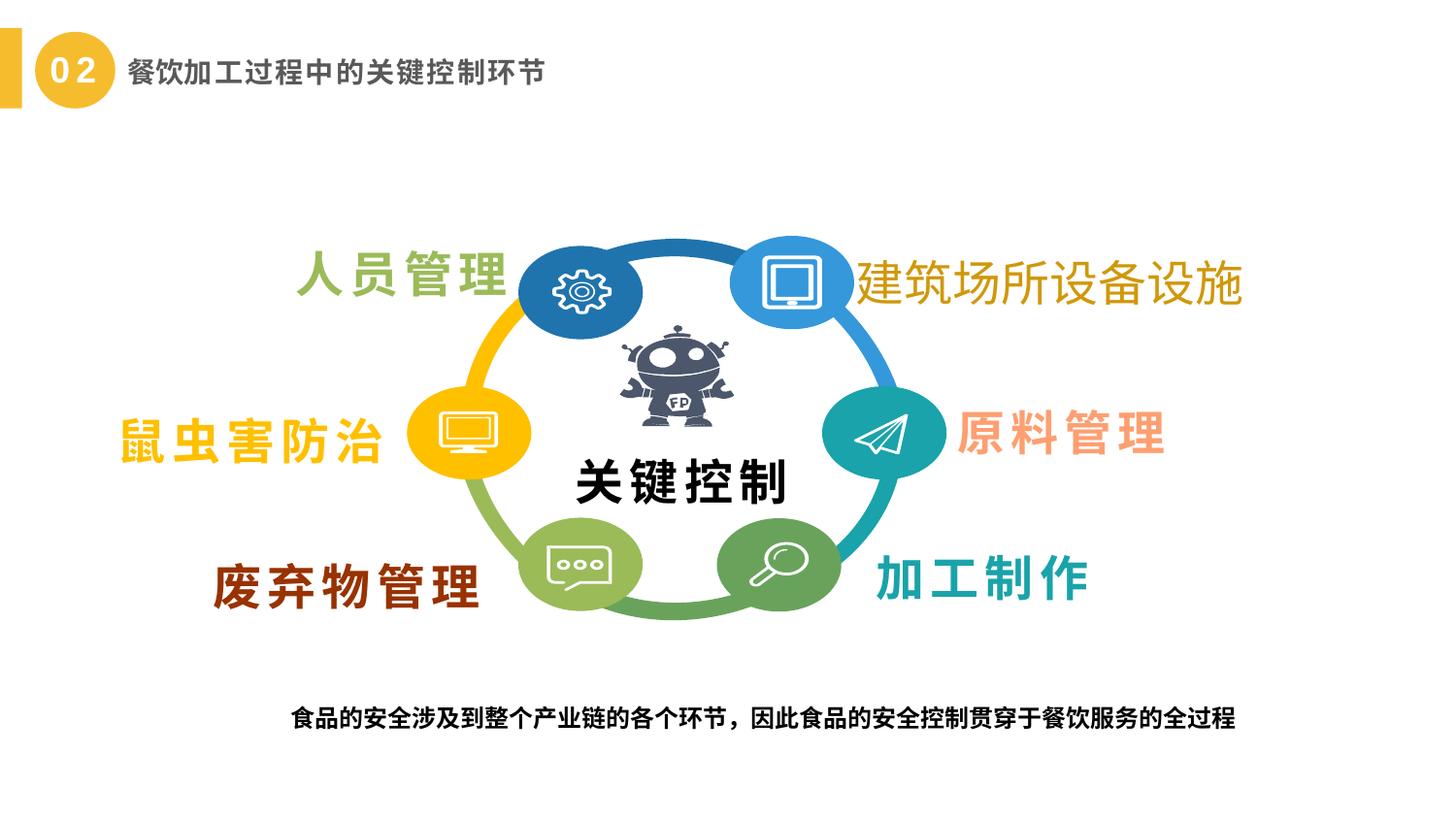

02 餐饮加工过程中的关键控制环节

建筑场所设备设施

人员管理

原料管理
鼠虫害防治

关键控制

废弃物管理

加工制作
食品的安全涉及到整个产业链的各个环节，因此食品的安全控制贯穿于餐饮服务的全过程